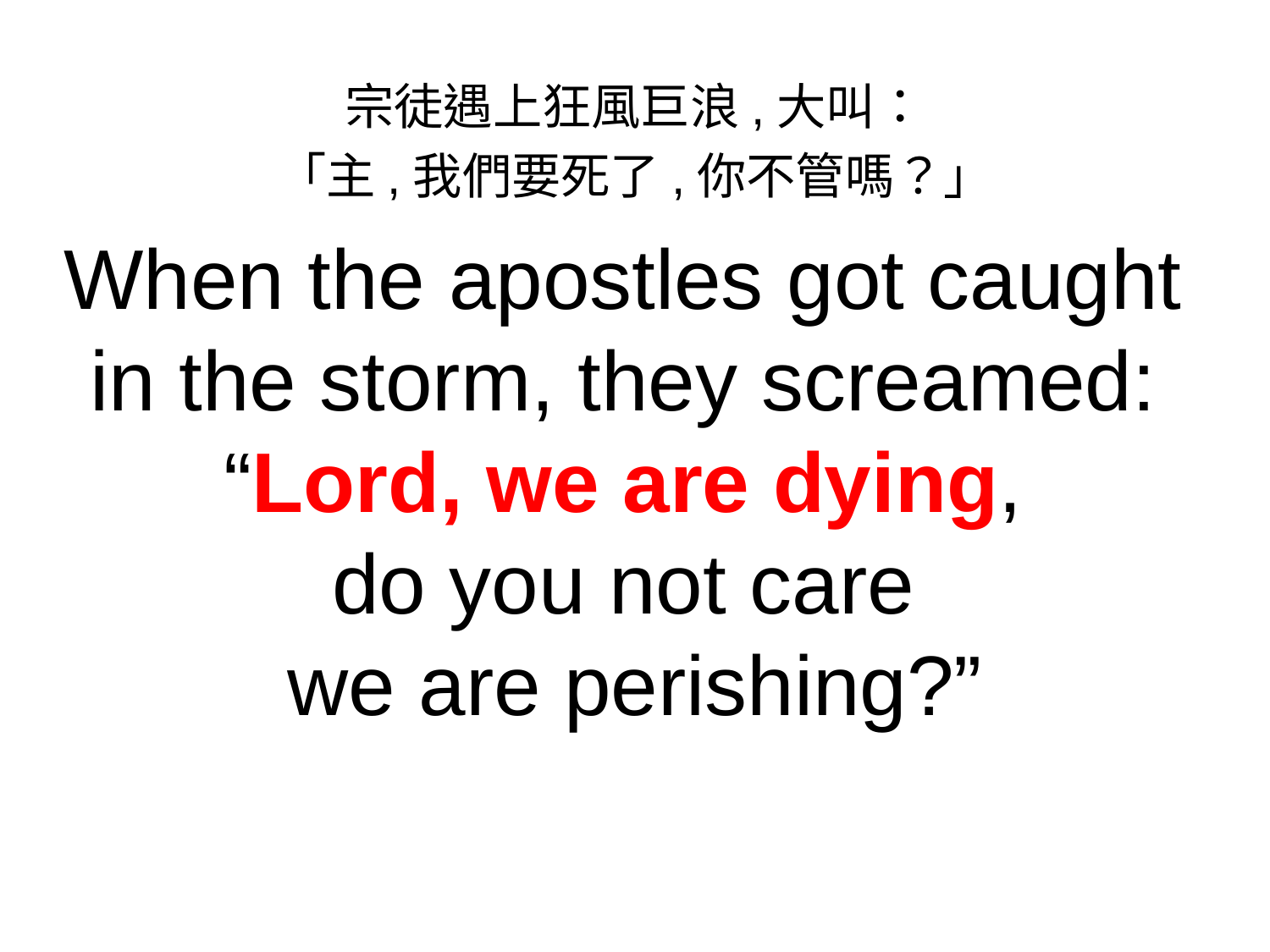

宗徒遇上狂風巨浪,大叫：
「主,我們要死了,你不管嗎？」
When the apostles got caught
in the storm, they screamed:
“Lord, we are dying,
do you not care
we are perishing?”